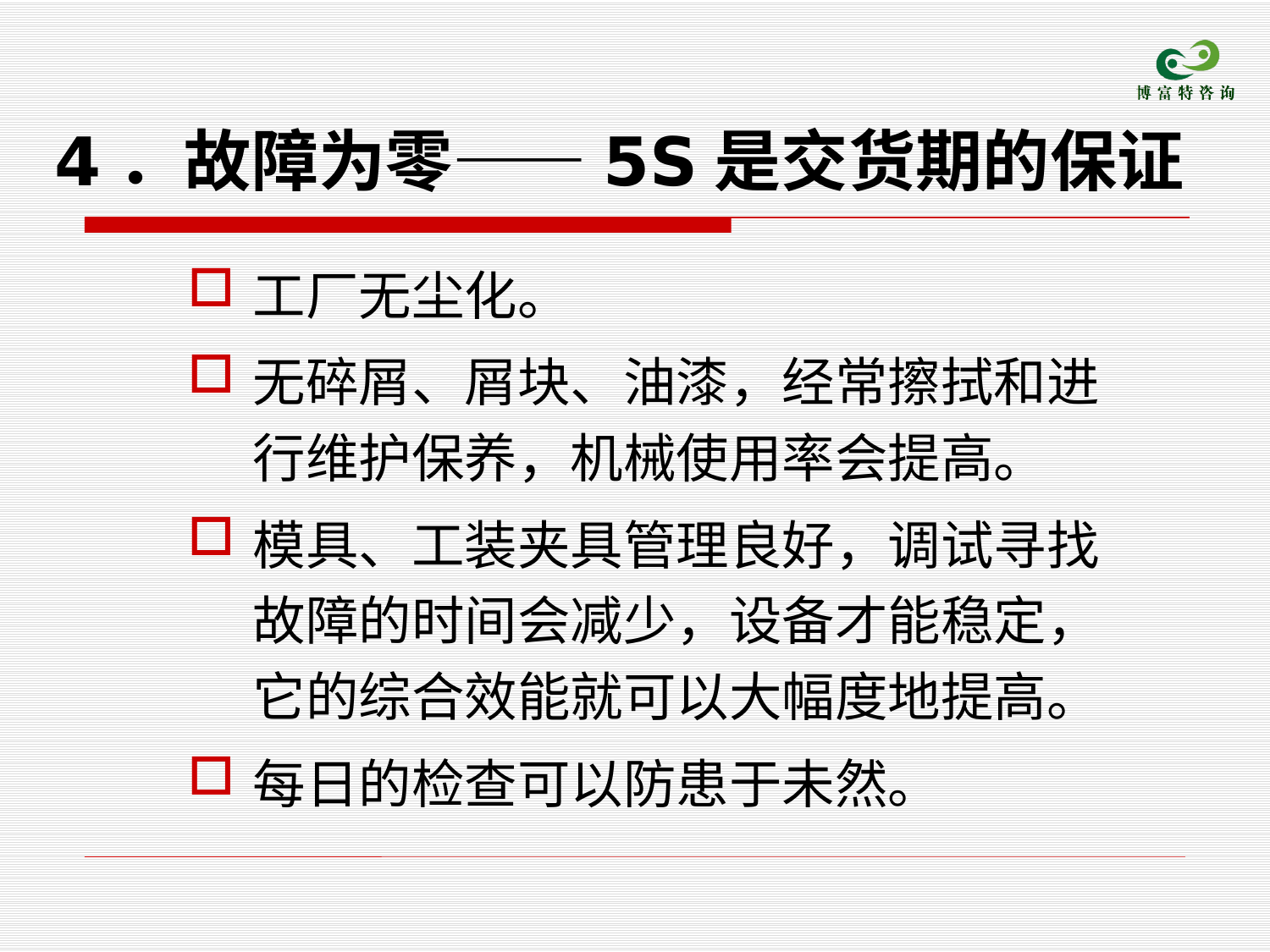

# 4．故障为零——5S是交货期的保证
工厂无尘化。
无碎屑、屑块、油漆，经常擦拭和进行维护保养，机械使用率会提高。
模具、工装夹具管理良好，调试寻找故障的时间会减少，设备才能稳定，它的综合效能就可以大幅度地提高。
每日的检查可以防患于未然。
56